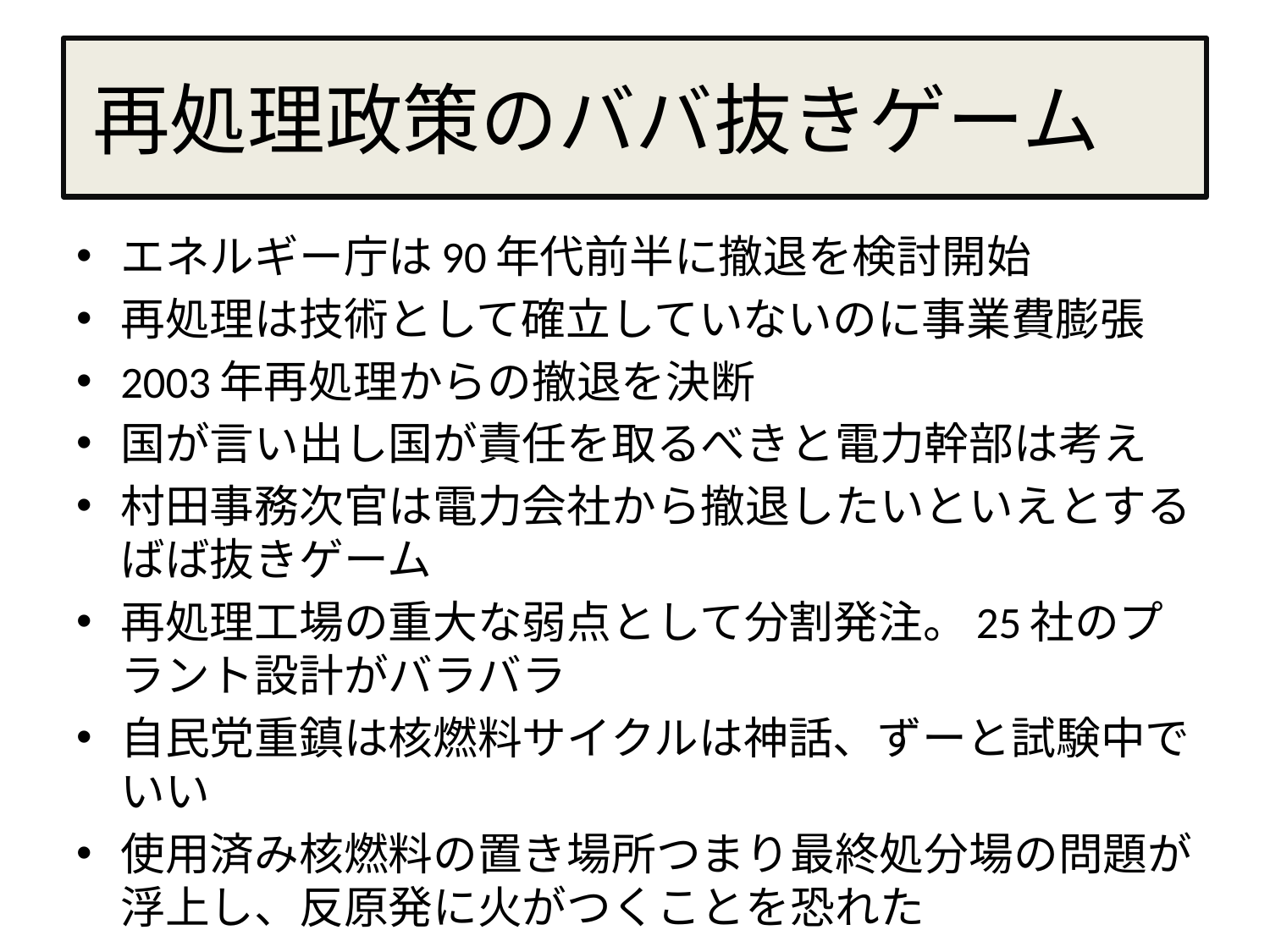

# 再処理政策のババ抜きゲーム
エネルギー庁は90年代前半に撤退を検討開始
再処理は技術として確立していないのに事業費膨張
2003年再処理からの撤退を決断
国が言い出し国が責任を取るべきと電力幹部は考え
村田事務次官は電力会社から撤退したいといえとするばば抜きゲーム
再処理工場の重大な弱点として分割発注。25社のプラント設計がバラバラ
自民党重鎮は核燃料サイクルは神話、ずーと試験中でいい
使用済み核燃料の置き場所つまり最終処分場の問題が浮上し、反原発に火がつくことを恐れた